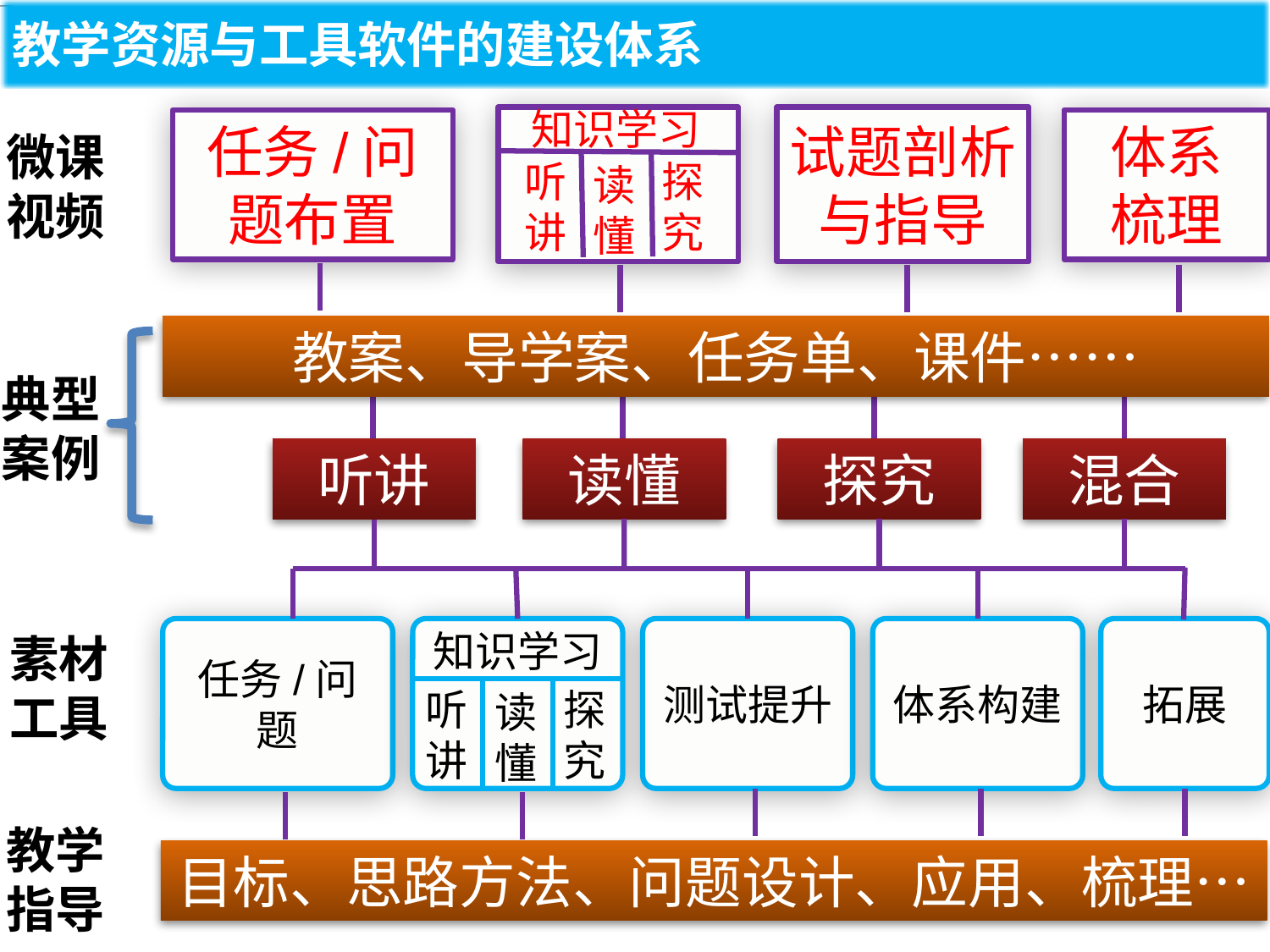

教学资源与工具软件的建设体系
知识学习

试题剖析与指导
任务/问题布置
体系
梳理
微课
视频
听讲
探究
读懂
教案、导学案、任务单、课件……

典型
案例
读懂
探究
混合
听讲
任务/问题

知识学习
听讲
探究
读懂
测试提升
体系构建
拓展
素材
工具
教学
指导
目标、思路方法、问题设计、应用、梳理…